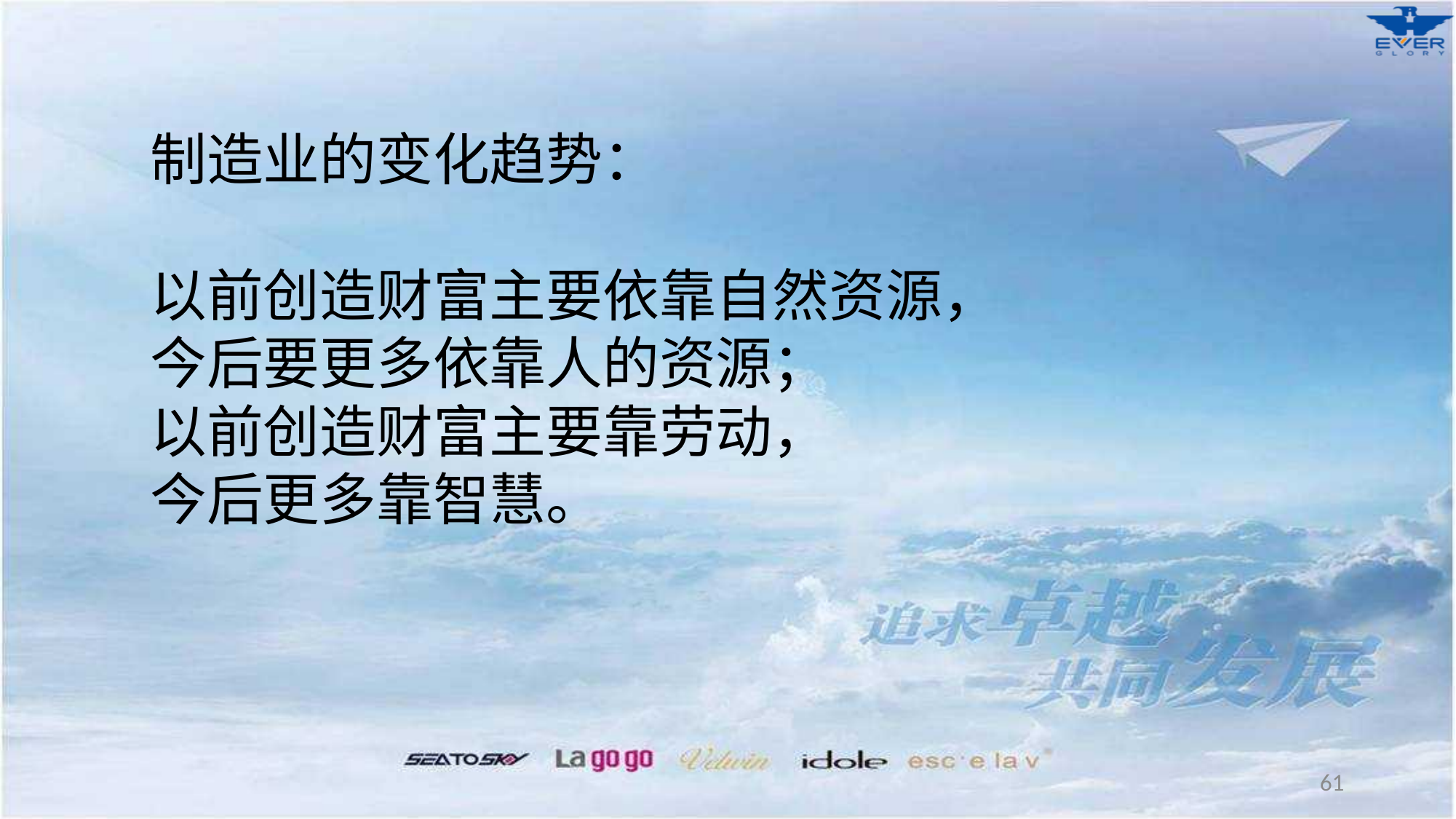

制造业的变化趋势：

以前创造财富主要依靠自然资源，
今后要更多依靠人的资源；
以前创造财富主要靠劳动，
今后更多靠智慧。

61